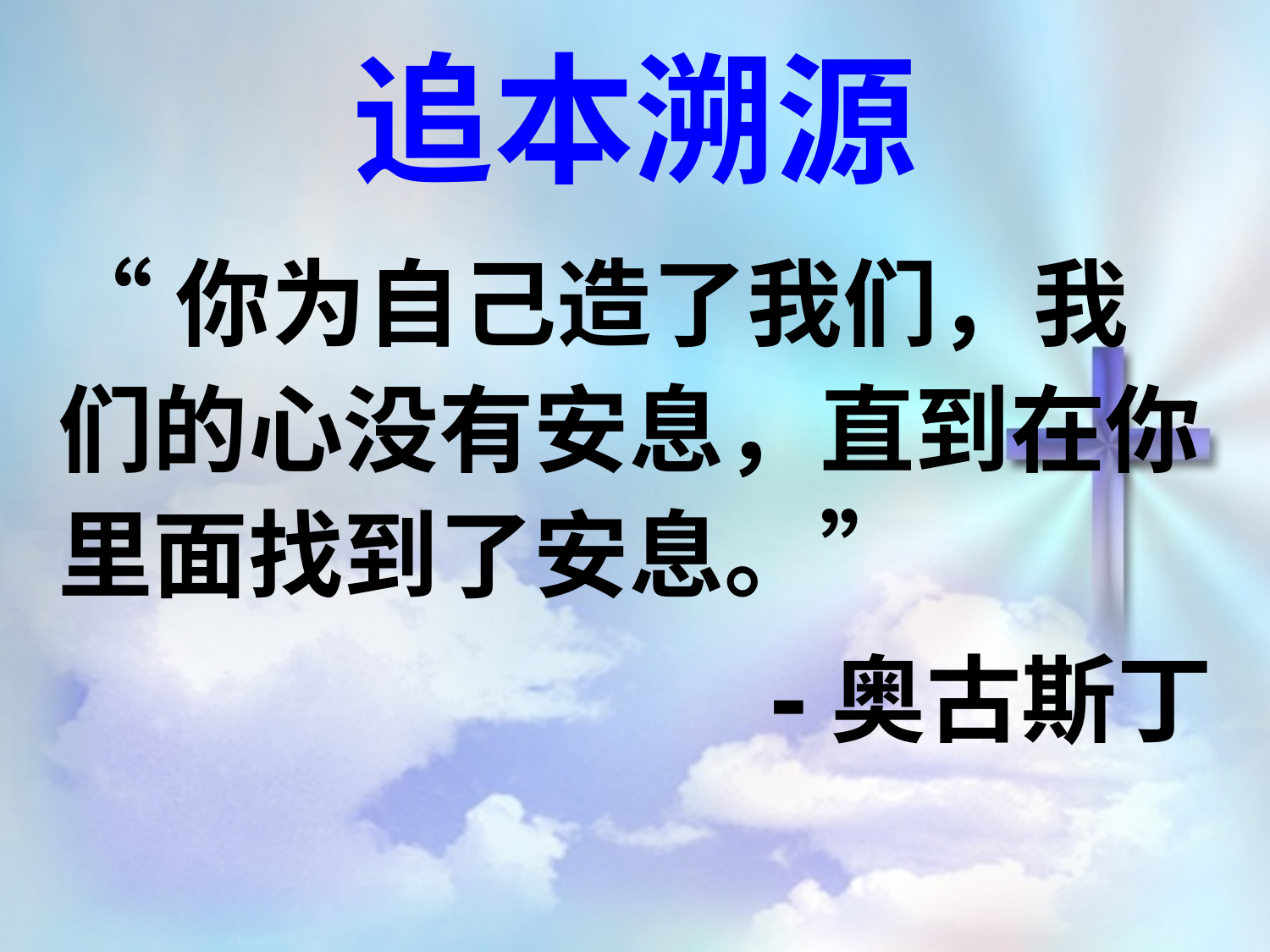

追本溯源
“你为自己造了我们，我们的心没有安息，直到在你里面找到了安息。”
-奥古斯丁